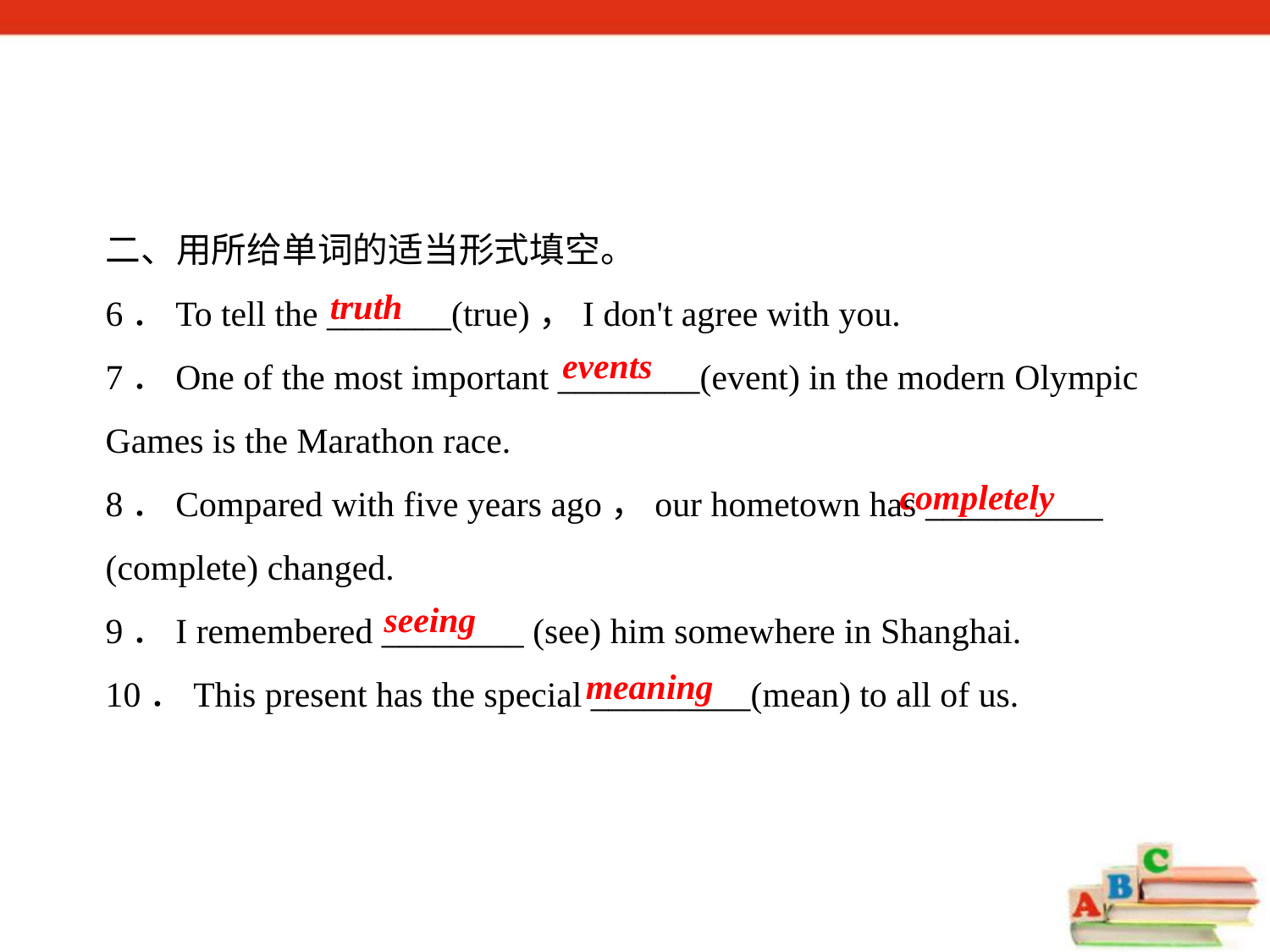

二、用所给单词的适当形式填空。
6．To tell the _______(true)，I don't agree with you.
7．One of the most important ________(event) in the modern Olympic Games is the Marathon race.
8．Compared with five years ago，our hometown has __________ (complete) changed.
9．I remembered ________ (see) him somewhere in Shanghai.
10．This present has the special _________(mean) to all of us.
truth
events
completely
seeing
meaning